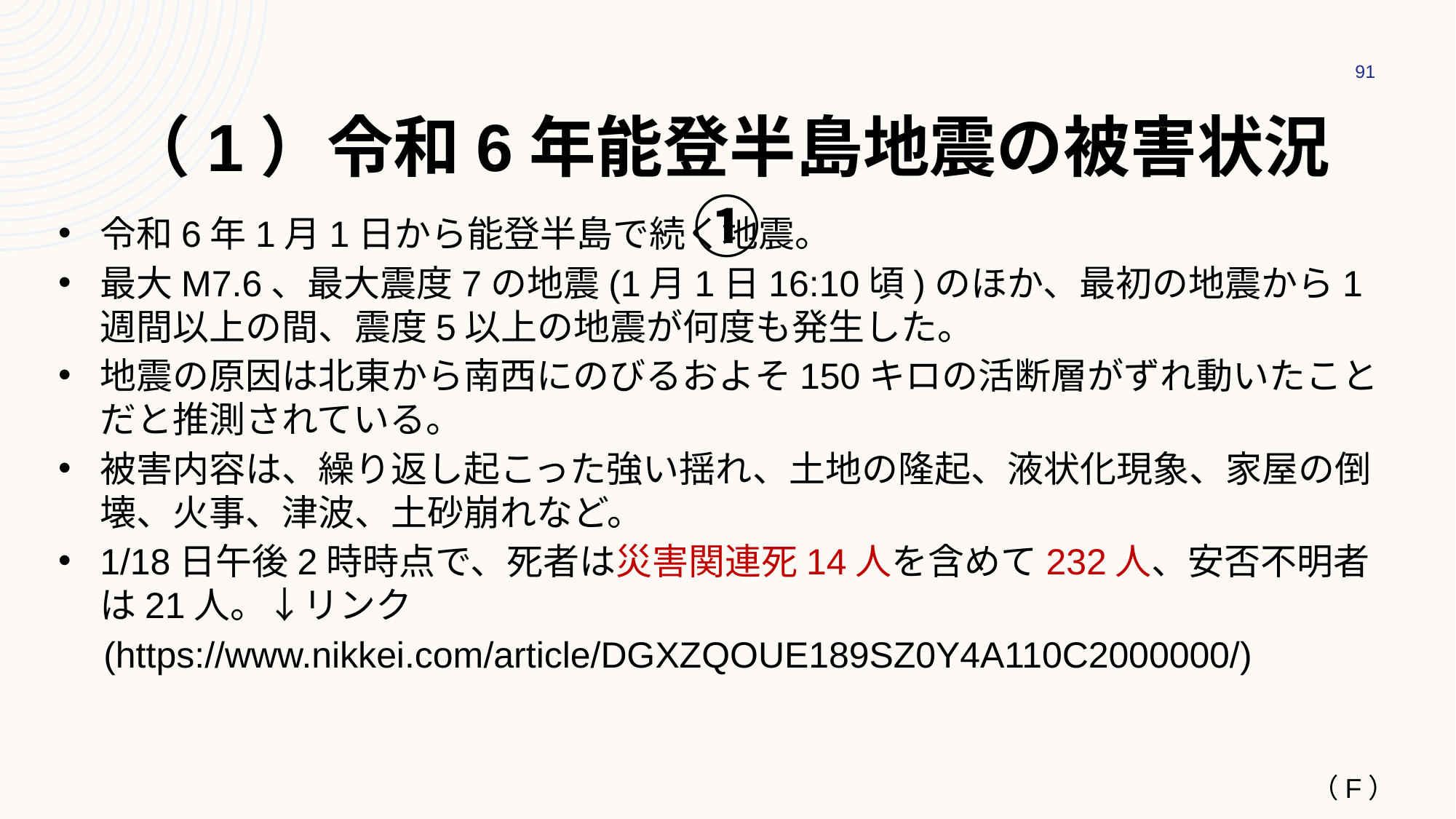

91
# （1）令和6年能登半島地震の被害状況①
令和6年1月1日から能登半島で続く地震。
最大M7.6、最大震度7の地震(1月1日16:10頃)のほか、最初の地震から1週間以上の間、震度5以上の地震が何度も発生した。
地震の原因は北東から南西にのびるおよそ150キロの活断層がずれ動いたことだと推測されている。
被害内容は、繰り返し起こった強い揺れ、土地の隆起、液状化現象、家屋の倒壊、火事、津波、土砂崩れなど。
1/18日午後2時時点で、死者は災害関連死14人を含めて232人、安否不明者は21人。↓リンク
　(https://www.nikkei.com/article/DGXZQOUE189SZ0Y4A110C2000000/)

（F）